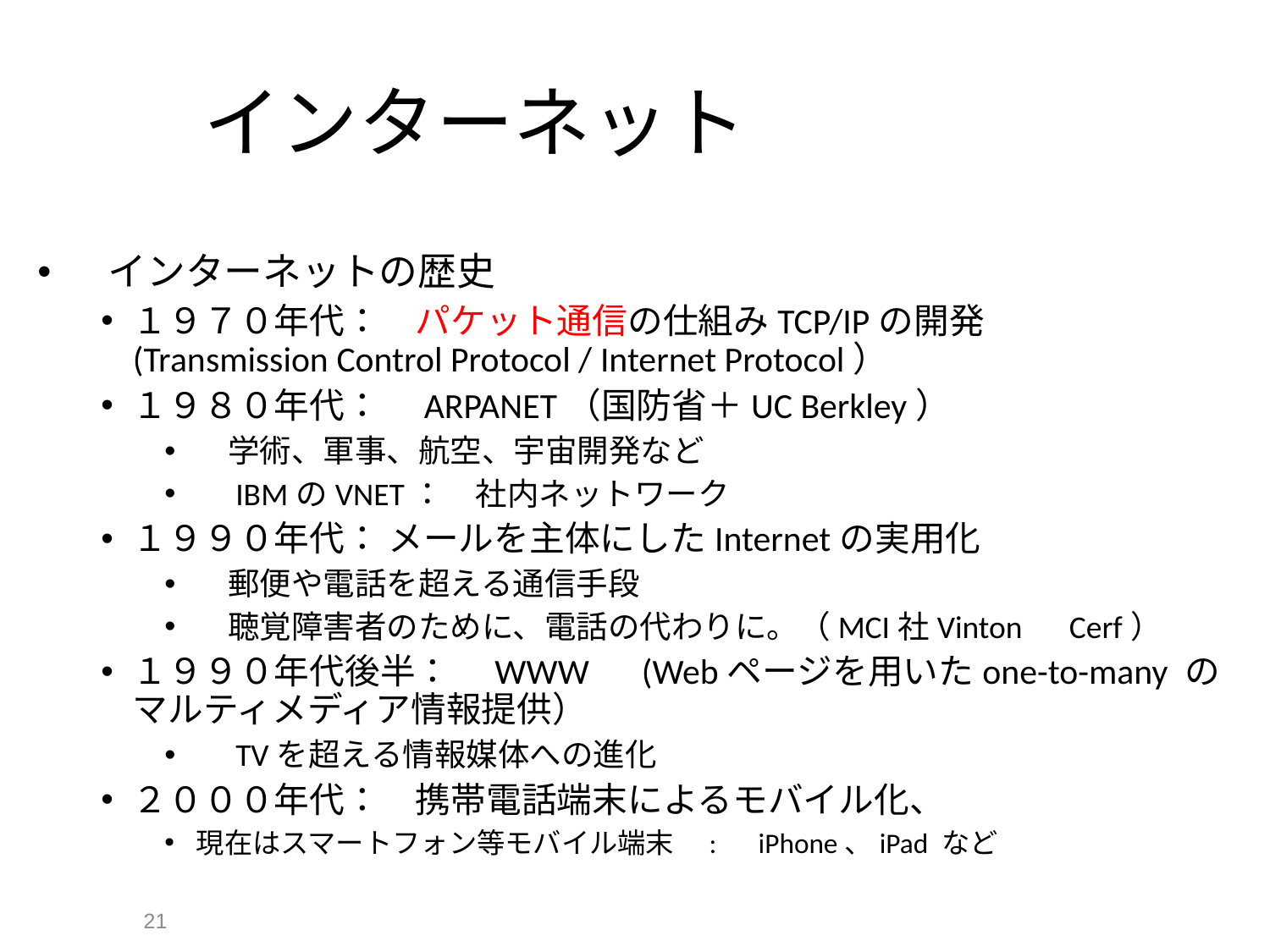

# インターネット
　インターネットの歴史
１９７０年代：　パケット通信の仕組みTCP/IPの開発　(Transmission Control Protocol / Internet Protocol）
１９８０年代：　ARPANET（国防省＋UC Berkley）
　学術、軍事、航空、宇宙開発など
　IBMのVNET：　社内ネットワーク
１９９０年代： メールを主体にしたInternetの実用化
　郵便や電話を超える通信手段
　聴覚障害者のために、電話の代わりに。（MCI社Vinton　Cerf）
１９９０年代後半：　WWW　(Webページを用いたone-to-many のマルティメディア情報提供）
　TVを超える情報媒体への進化
２０００年代：　携帯電話端末によるモバイル化、
現在はスマートフォン等モバイル端末　:　iPhone、iPad など

21